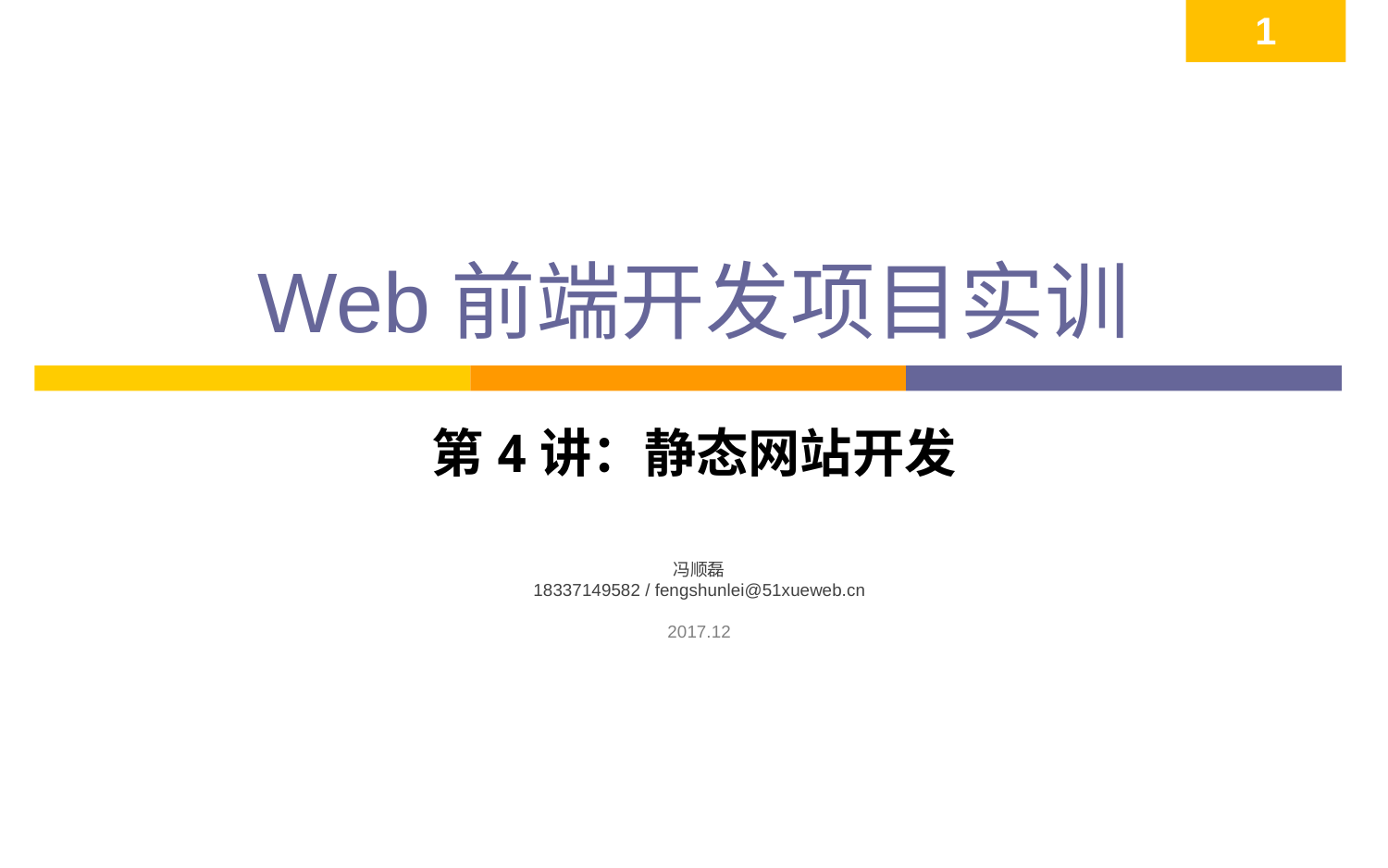

1
# Web前端开发项目实训
第4讲：静态网站开发
冯顺磊
18337149582 / fengshunlei@51xueweb.cn

2017.12